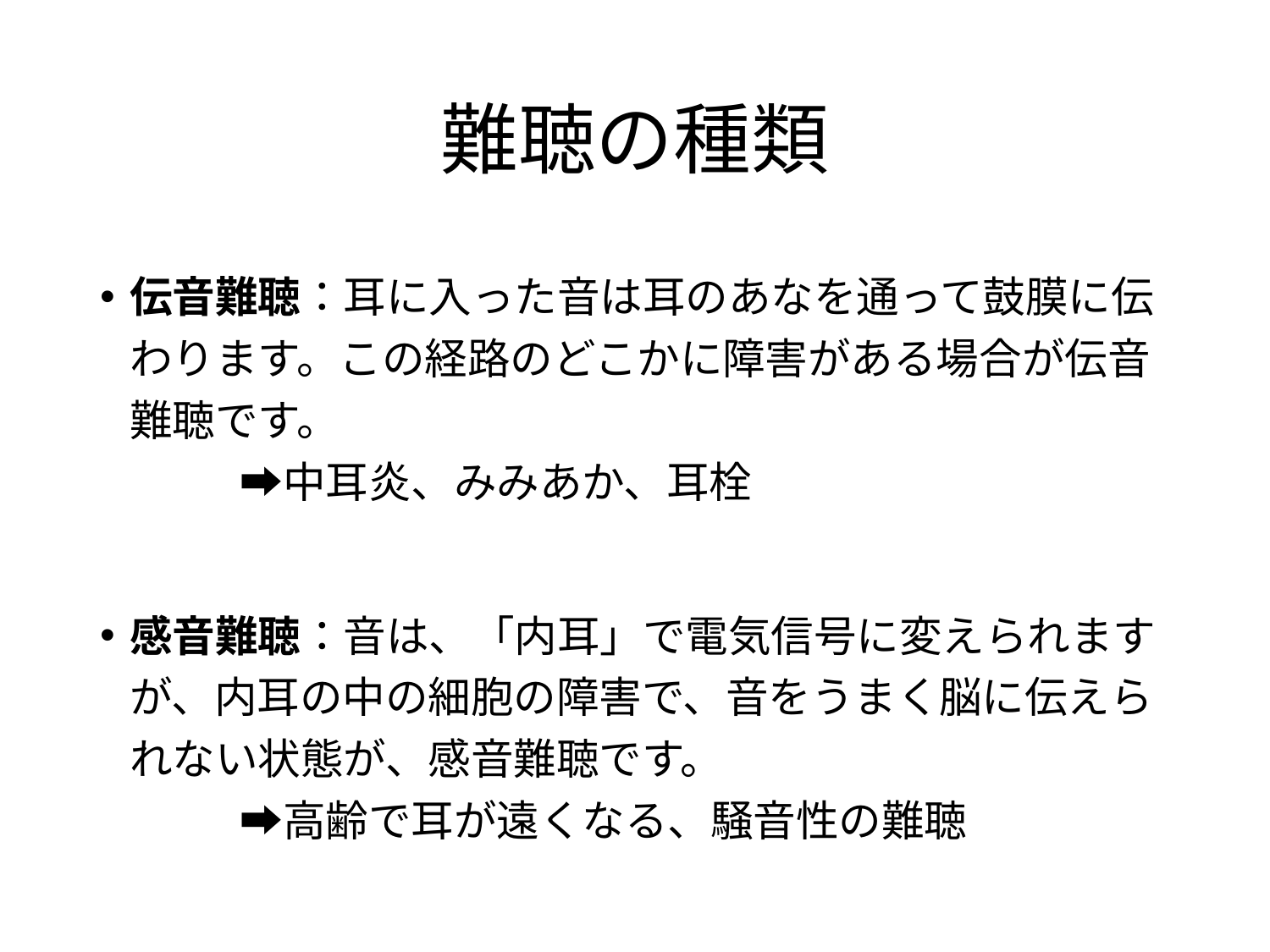

# 難聴の種類
伝音難聴：耳に入った音は耳のあなを通って鼓膜に伝わります。この経路のどこかに障害がある場合が伝音難聴です。
	➡中耳炎、みみあか、耳栓

感音難聴：音は、「内耳」で電気信号に変えられますが、内耳の中の細胞の障害で、音をうまく脳に伝えられない状態が、感音難聴です。
	➡高齢で耳が遠くなる、騒音性の難聴